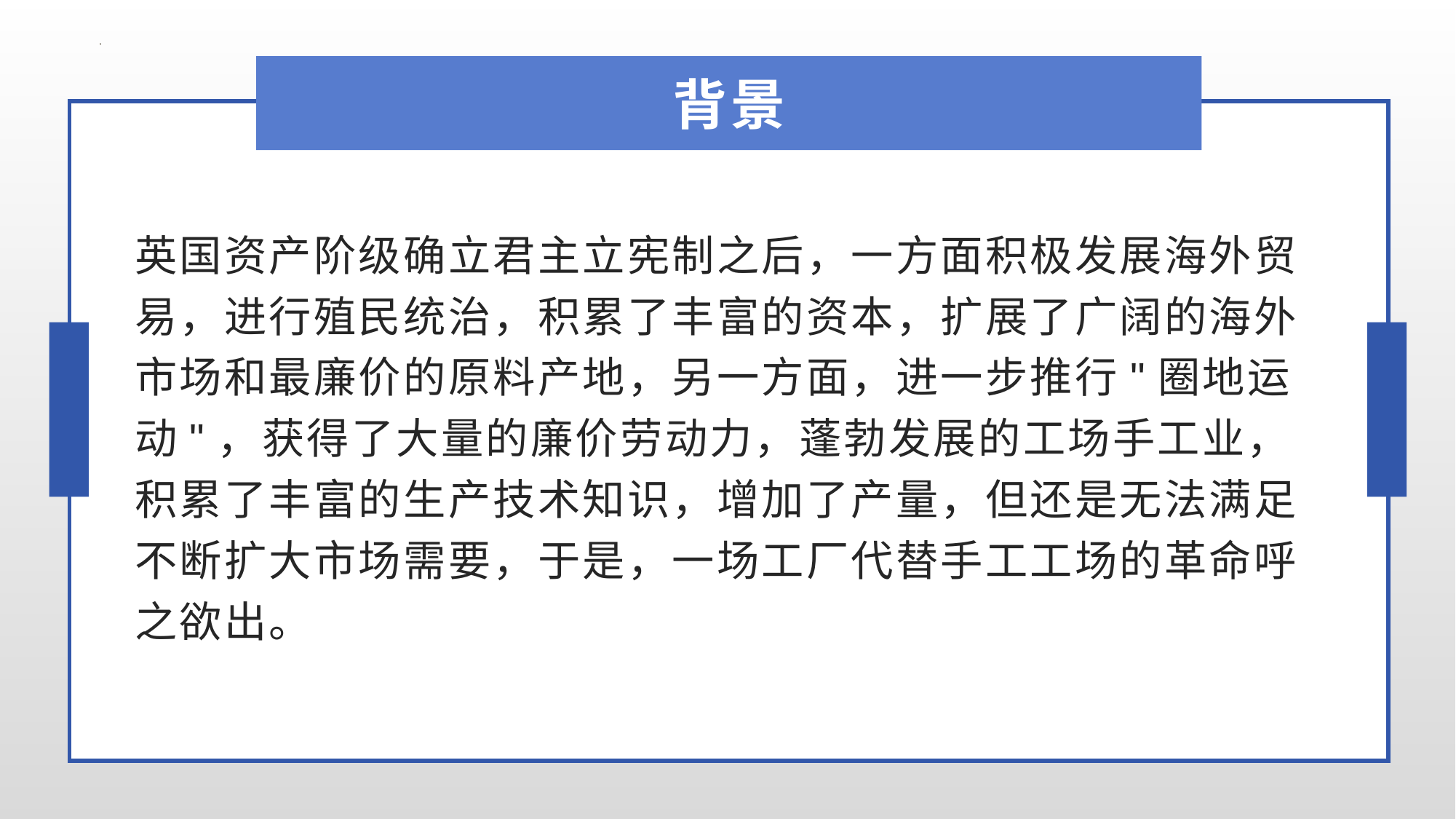

背景

英国资产阶级确立君主立宪制之后，一方面积极发展海外贸易，进行殖民统治，积累了丰富的资本，扩展了广阔的海外市场和最廉价的原料产地，另一方面，进一步推行"圈地运动"，获得了大量的廉价劳动力，蓬勃发展的工场手工业，积累了丰富的生产技术知识，增加了产量，但还是无法满足不断扩大市场需要，于是，一场工厂代替手工工场的革命呼之欲出。